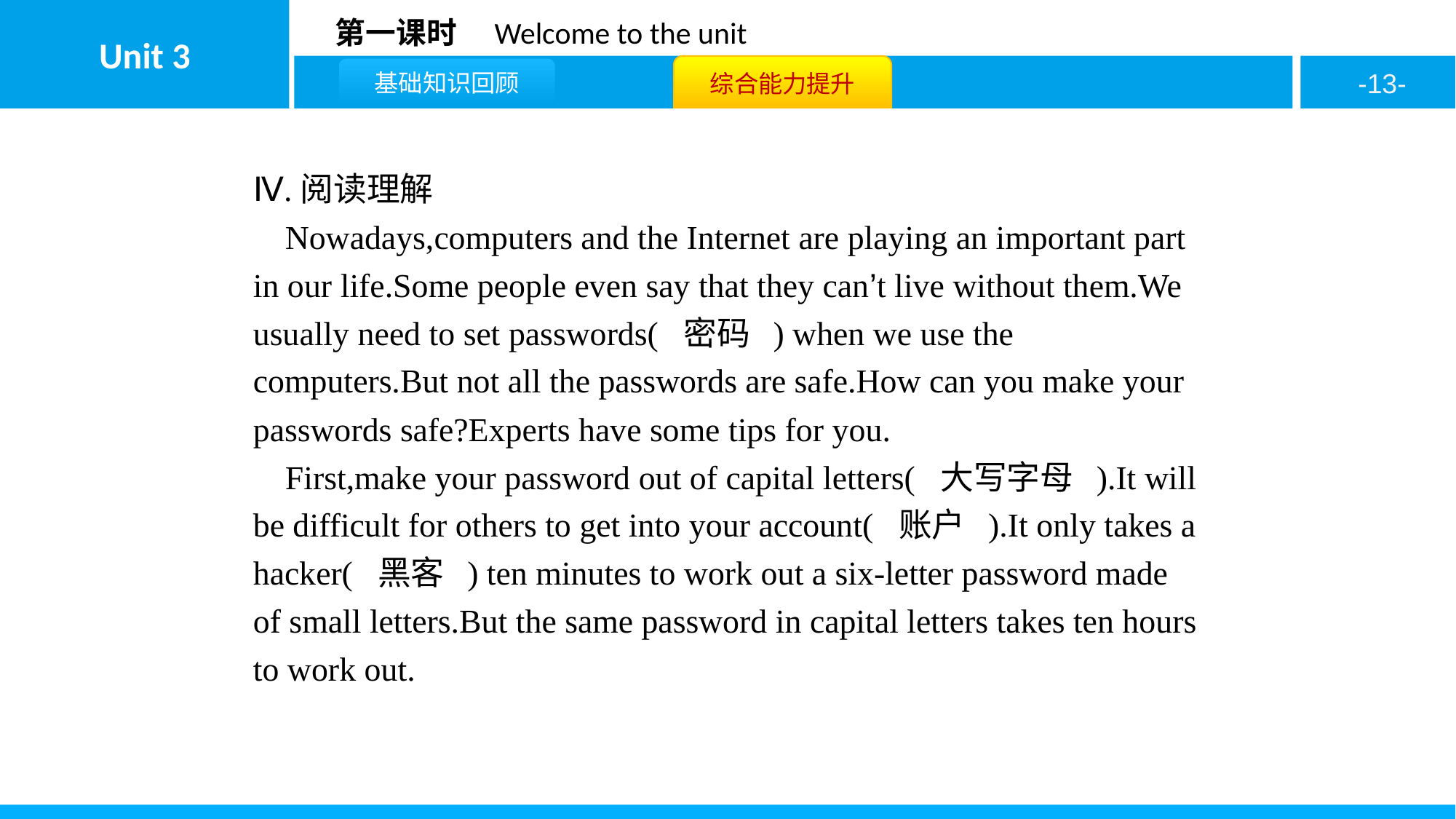

Ⅳ.阅读理解
Nowadays,computers and the Internet are playing an important part in our life.Some people even say that they can’t live without them.We usually need to set passwords(  密码  ) when we use the computers.But not all the passwords are safe.How can you make your passwords safe?Experts have some tips for you.
First,make your password out of capital letters(  大写字母  ).It will be difficult for others to get into your account(  账户  ).It only takes a hacker(  黑客  ) ten minutes to work out a six-letter password made of small letters.But the same password in capital letters takes ten hours to work out.